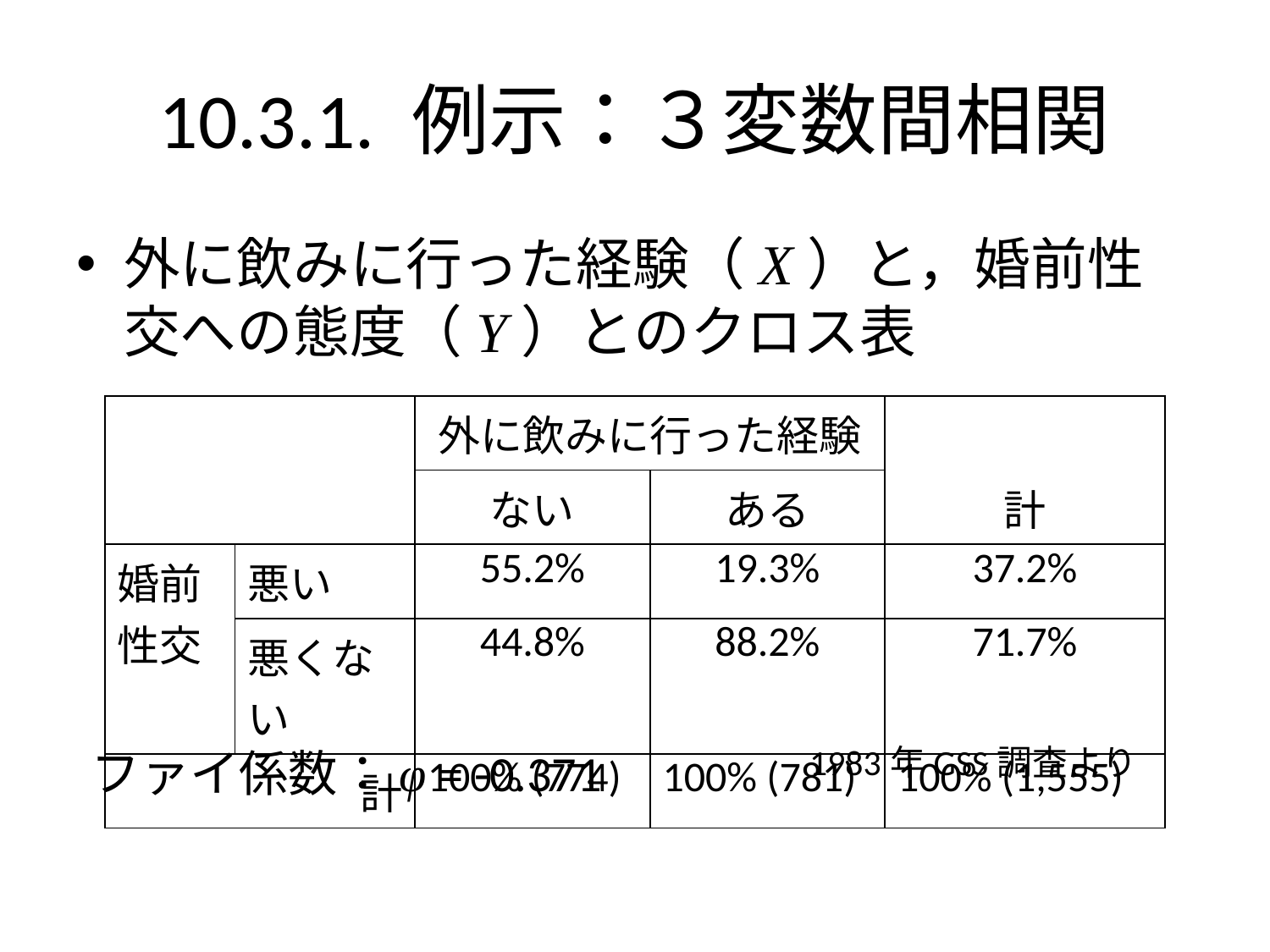

# 10.3.1. 例示：３変数間相関
外に飲みに行った経験（X）と，婚前性交への態度（Y）とのクロス表
|  |  | 外に飲みに行った経験 |  | 計 |
| --- | --- | --- | --- | --- |
|  |  | ない | ある |  |
| 婚前性交 | 悪い | 55.2% | 19.3% | 37.2% |
|  | 悪くない | 44.8% | 88.2% | 71.7% |
| 計 |  | 100% (774) | 100% (781) | 100% (1,555) |
1983年GSS調査より
ファイ係数：φ = -0.371